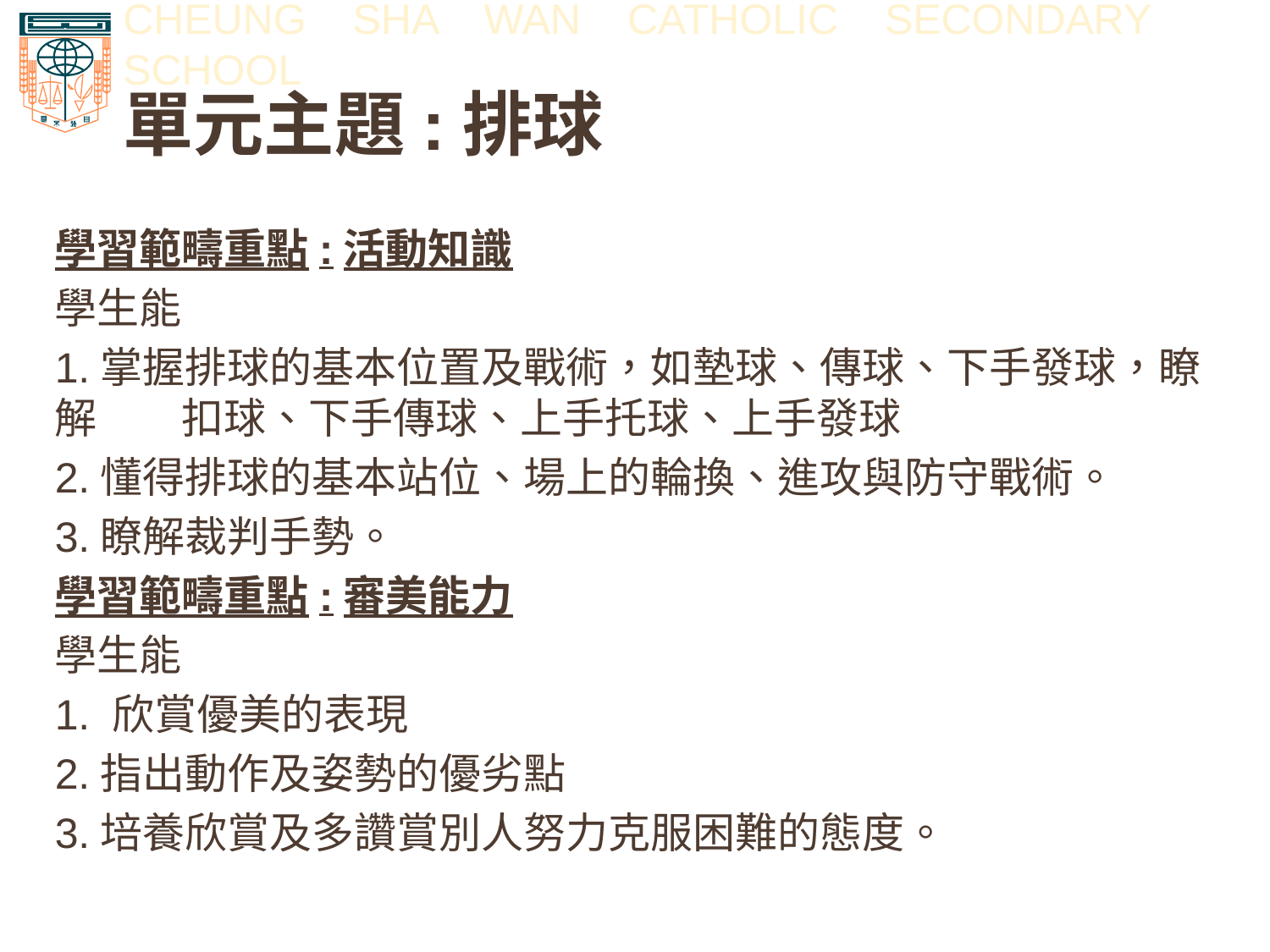

# 單元主題:排球
學習範疇重點:活動知識
學生能
1.掌握排球的基本位置及戰術，如墊球、傳球、下手發球，瞭解	扣球、下手傳球、上手托球、上手發球
2.懂得排球的基本站位、場上的輪換、進攻與防守戰術。
3.瞭解裁判手勢。
學習範疇重點:審美能力
學生能
1. 欣賞優美的表現
2.指出動作及姿勢的優劣點
3.培養欣賞及多讚賞別人努力克服困難的態度。